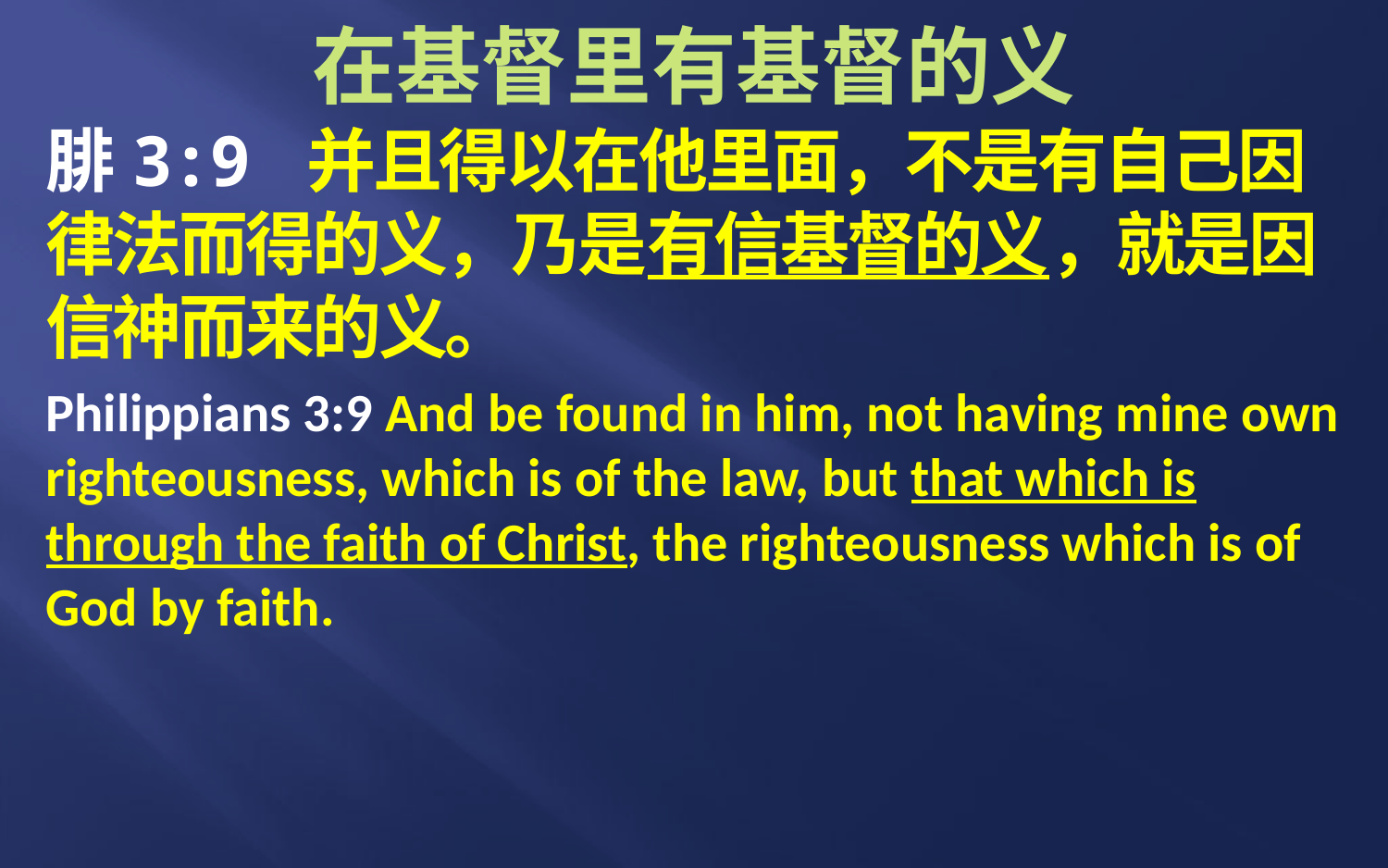

# 在基督里有基督的义
腓3:9 并且得以在他里面，不是有自己因律法而得的义，乃是有信基督的义，就是因信神而来的义。
Philippians 3:9 And be found in him, not having mine own righteousness, which is of the law, but that which is through the faith of Christ, the righteousness which is of God by faith.